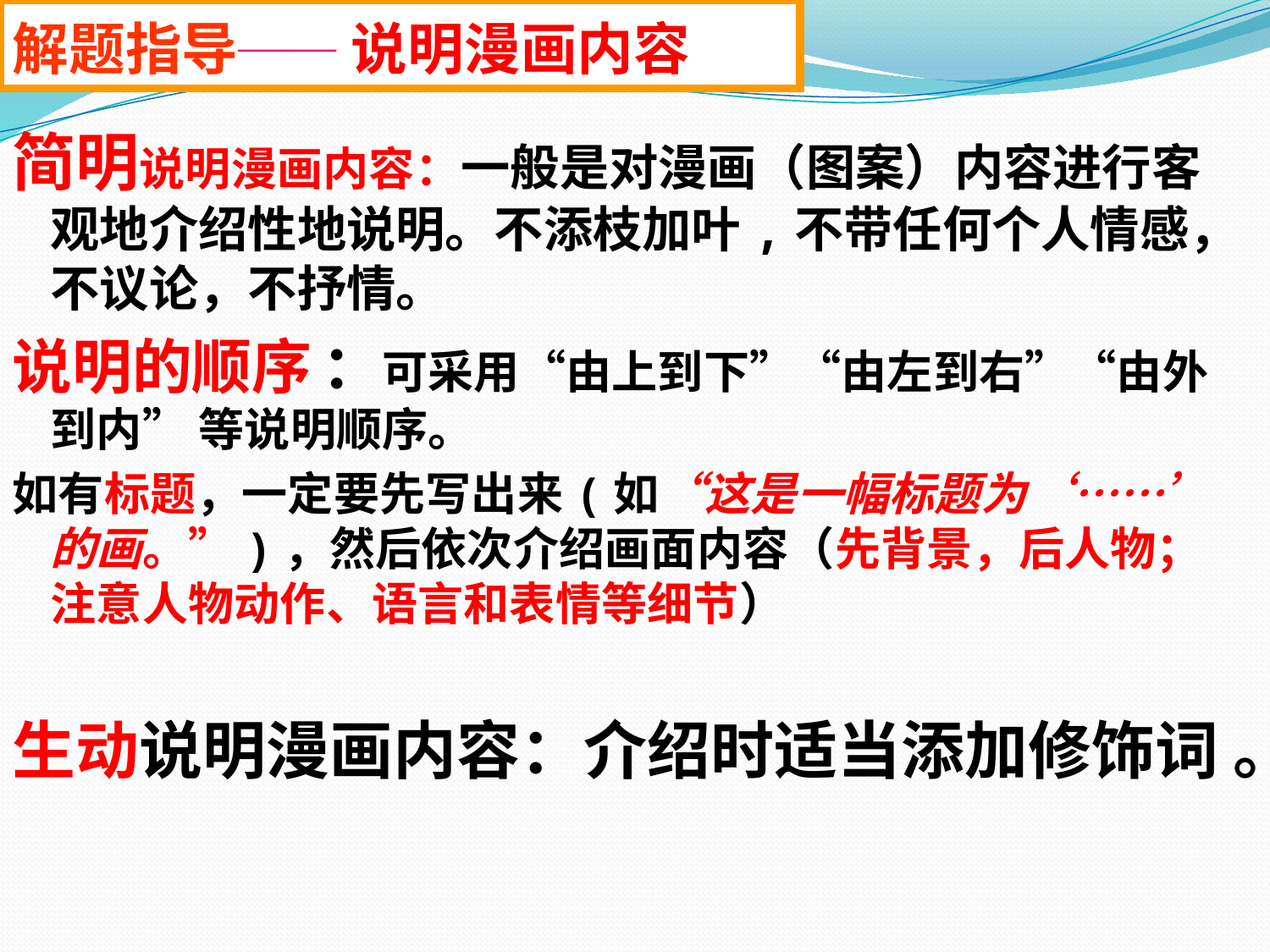

解题指导── 说明漫画内容
简明说明漫画内容：一般是对漫画（图案）内容进行客观地介绍性地说明。不添枝加叶,不带任何个人情感，不议论，不抒情。
说明的顺序 ：可采用“由上到下”“由左到右”“由外到内” 等说明顺序。
如有标题，一定要先写出来(如“这是一幅标题为‘……’的画。”)，然后依次介绍画面内容（先背景，后人物；注意人物动作、语言和表情等细节）
生动说明漫画内容：介绍时适当添加修饰词 。